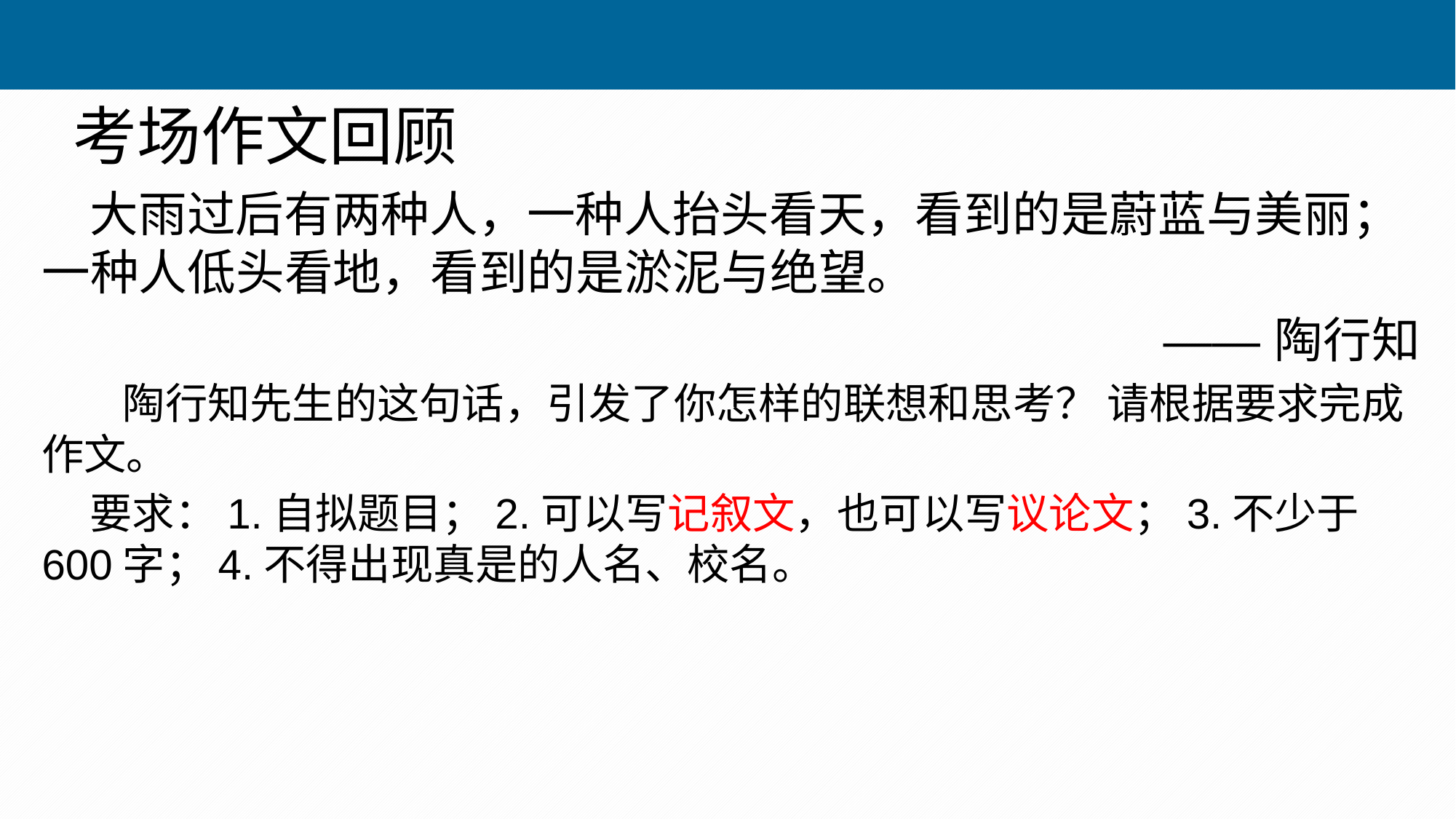

# 考场作文回顾
    大雨过后有两种人，一种人抬头看天，看到的是蔚蓝与美丽；一种人低头看地，看到的是淤泥与绝望。
                                                                 ——陶行知
      陶行知先生的这句话，引发了你怎样的联想和思考？ 请根据要求完成作文。
    要求：1.自拟题目；2.可以写记叙文，也可以写议论文；3.不少于600字；4.不得出现真是的人名、校名。